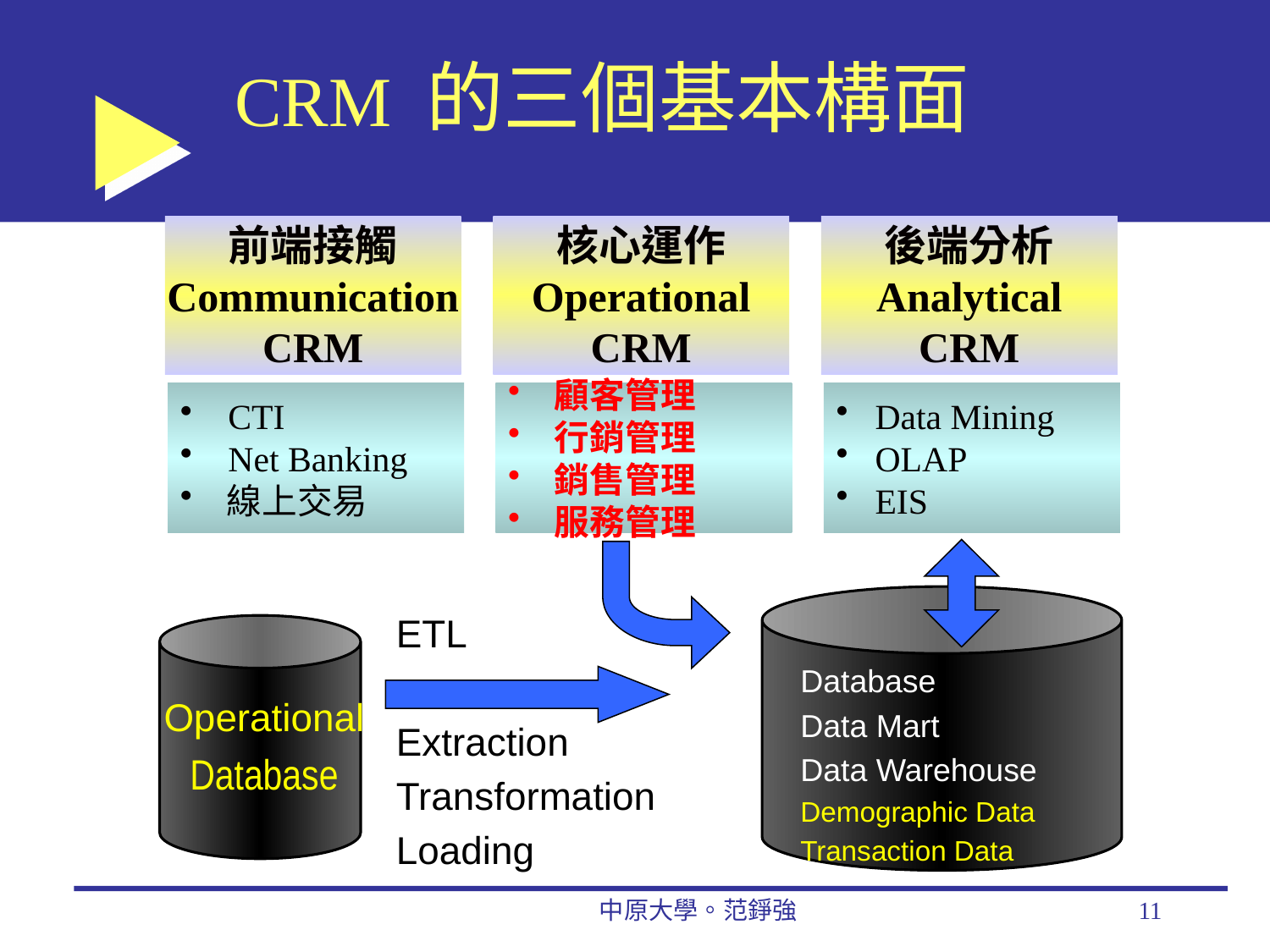

# CRM 的三個基本構面
前端接觸
Communication
CRM
核心運作
Operational
CRM
後端分析
Analytical
CRM
  CTI
  Net Banking
 線上交易
 Data Mining
 OLAP
 EIS
 顧客管理
 行銷管理
 銷售管理
 服務管理

Database
Data Mart
Data Warehouse
Demographic Data
Transaction Data

ETL

Extraction
Transformation
Loading

Operational
Database
中原大學。范錚強
11